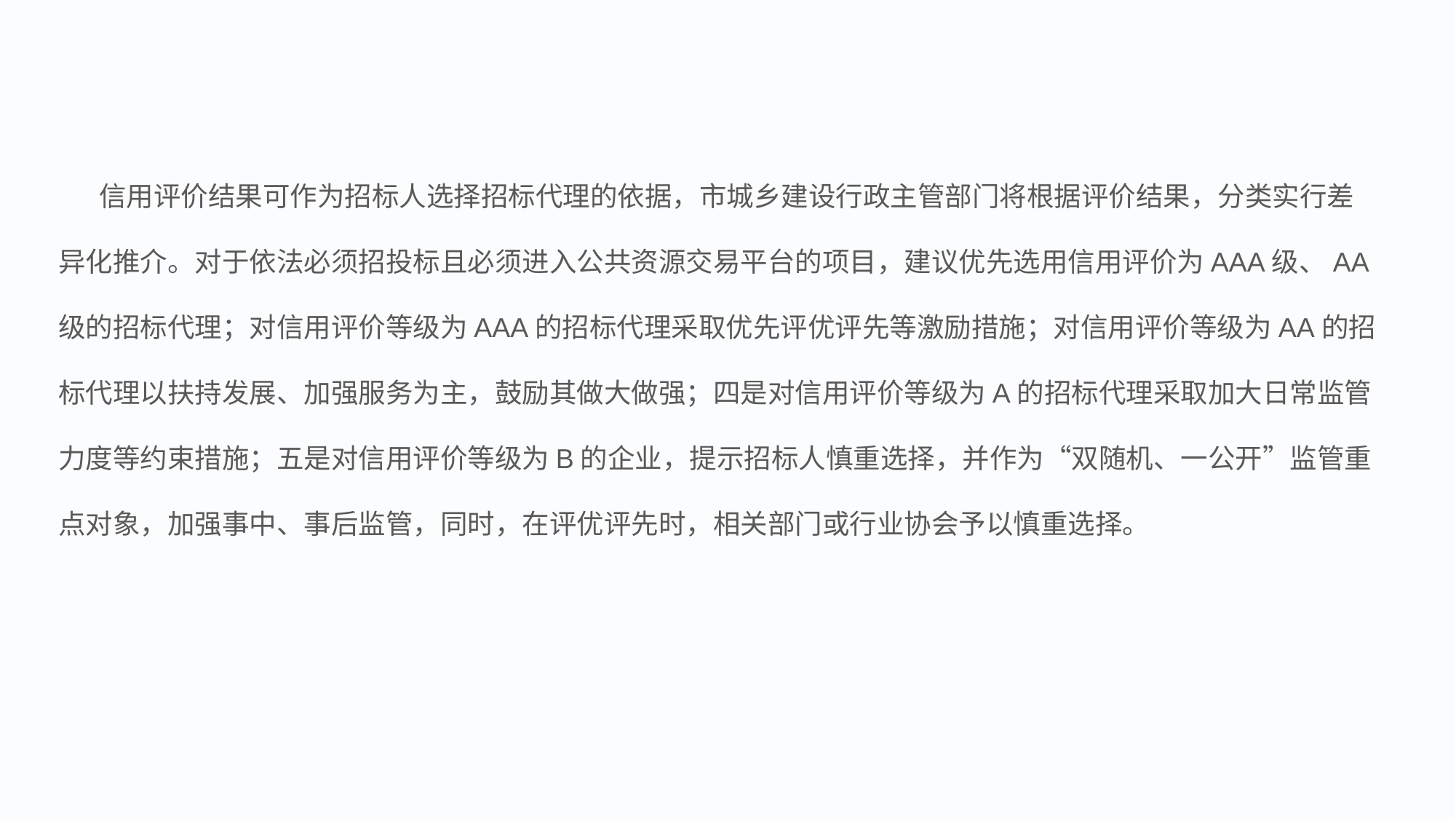

信用评价结果可作为招标人选择招标代理的依据，市城乡建设行政主管部门将根据评价结果，分类实行差异化推介。对于依法必须招投标且必须进入公共资源交易平台的项目，建议优先选用信用评价为AAA级、AA级的招标代理；对信用评价等级为AAA的招标代理采取优先评优评先等激励措施；对信用评价等级为AA的招标代理以扶持发展、加强服务为主，鼓励其做大做强；四是对信用评价等级为A的招标代理采取加大日常监管力度等约束措施；五是对信用评价等级为B的企业，提示招标人慎重选择，并作为“双随机、一公开”监管重点对象，加强事中、事后监管，同时，在评优评先时，相关部门或行业协会予以慎重选择。